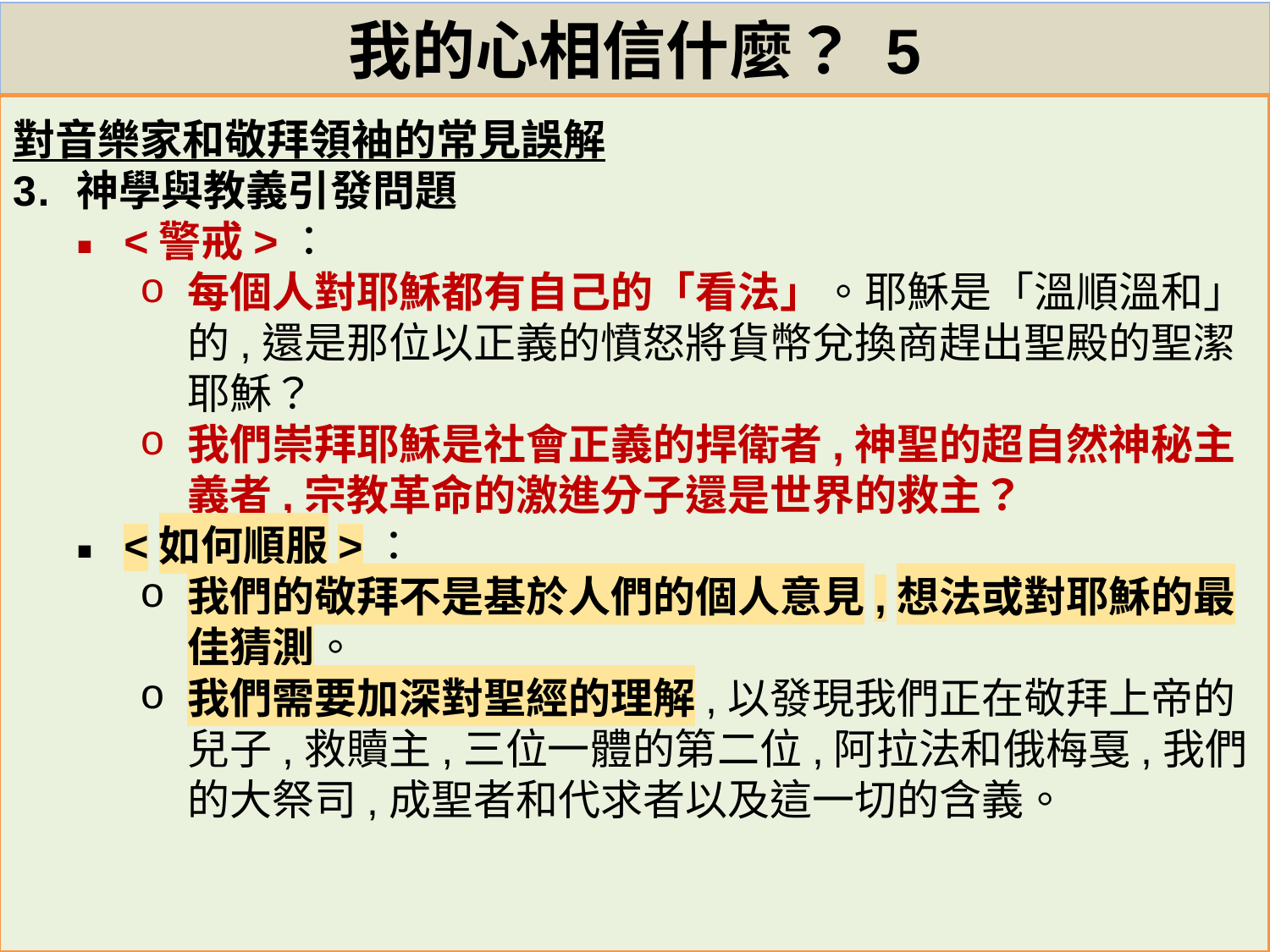

# 我的心相信什麼？ 5

對音樂家和敬拜領袖的常見誤解
神學與教義引發問題
<警戒>：
每個人對耶穌都有自己的「看法」。耶穌是「溫順溫和」的,還是那位以正義的憤怒將貨幣兌換商趕出聖殿的聖潔耶穌？
我們崇拜耶穌是社會正義的捍衛者,神聖的超自然神秘主義者,宗教革命的激進分子還是世界的救主？
<如何順服>：
我們的敬拜不是基於人們的個人意見,想法或對耶穌的最佳猜測。
我們需要加深對聖經的理解,以發現我們正在敬拜上帝的兒子,救贖主,三位一體的第二位,阿拉法和俄梅戛,我們的大祭司,成聖者和代求者以及這一切的含義。